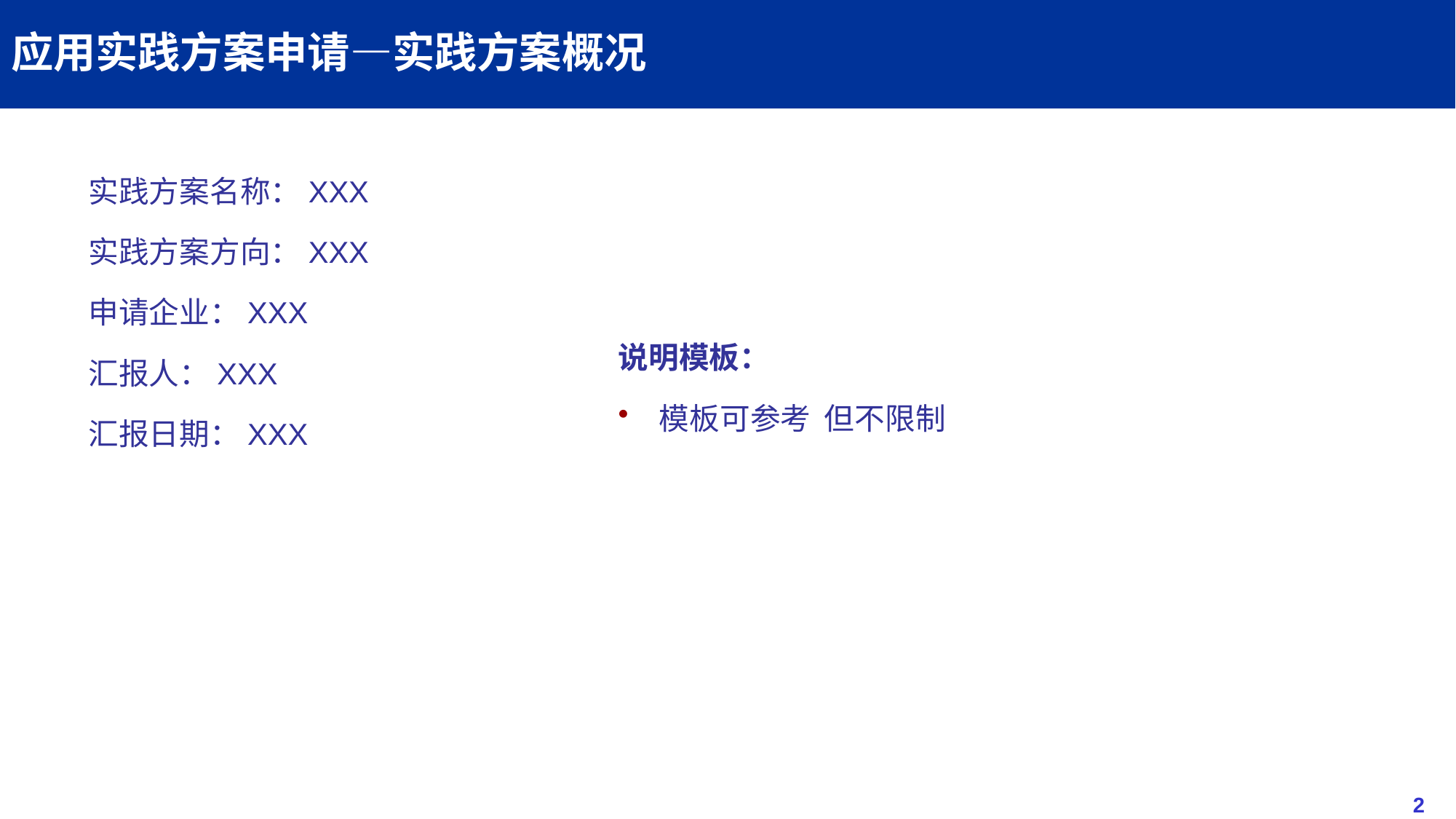

# 应用实践方案申请—实践方案概况

实践方案名称：XXX
实践方案方向：XXX
申请企业：XXX
汇报人：XXX
汇报日期：XXX

说明模板：
模板可参考  但不限制